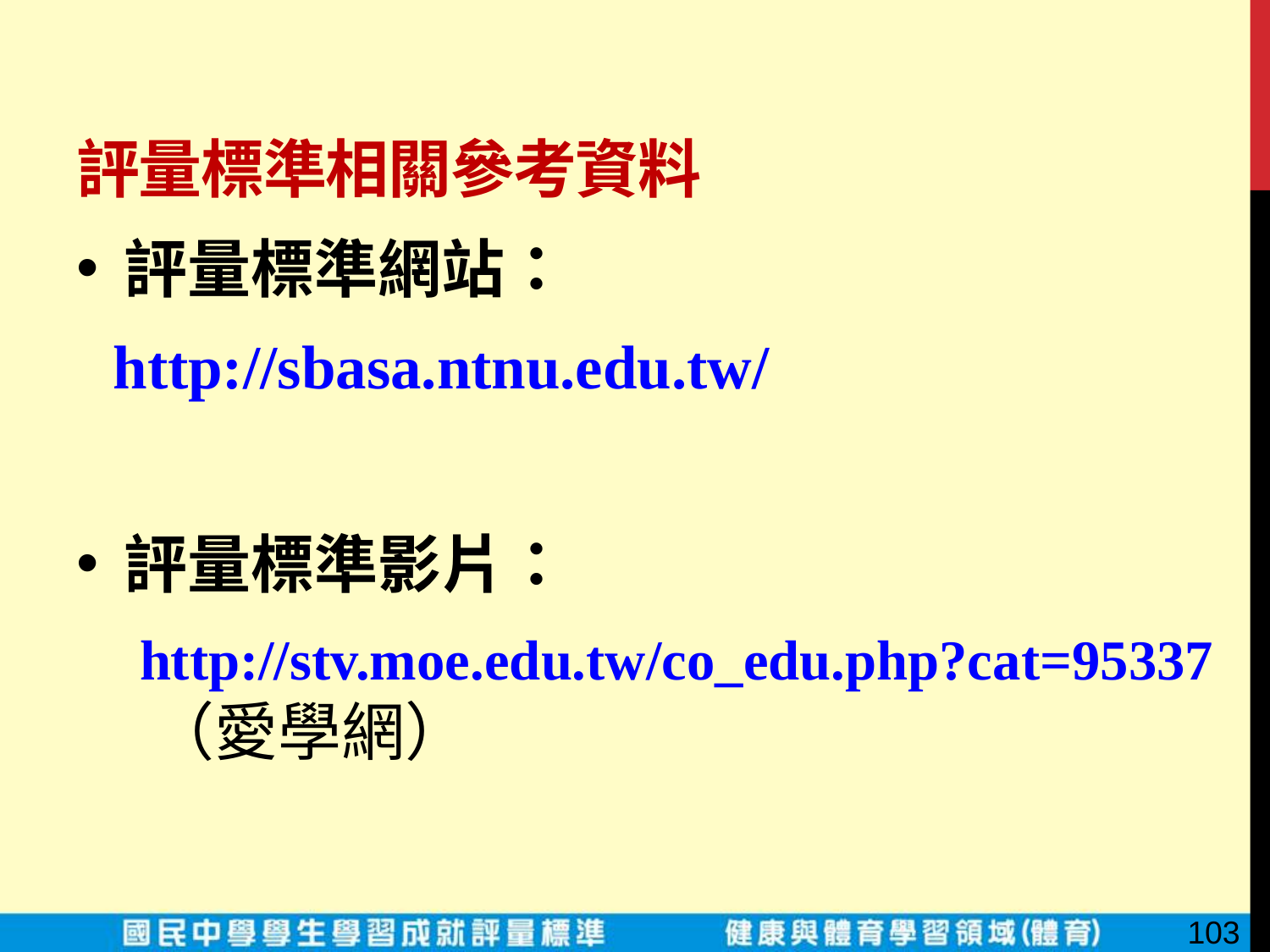

# 評量標準相關參考資料
評量標準網站：
http://sbasa.ntnu.edu.tw/

評量標準影片：
http://stv.moe.edu.tw/co_edu.php?cat=95337 （愛學網）
103